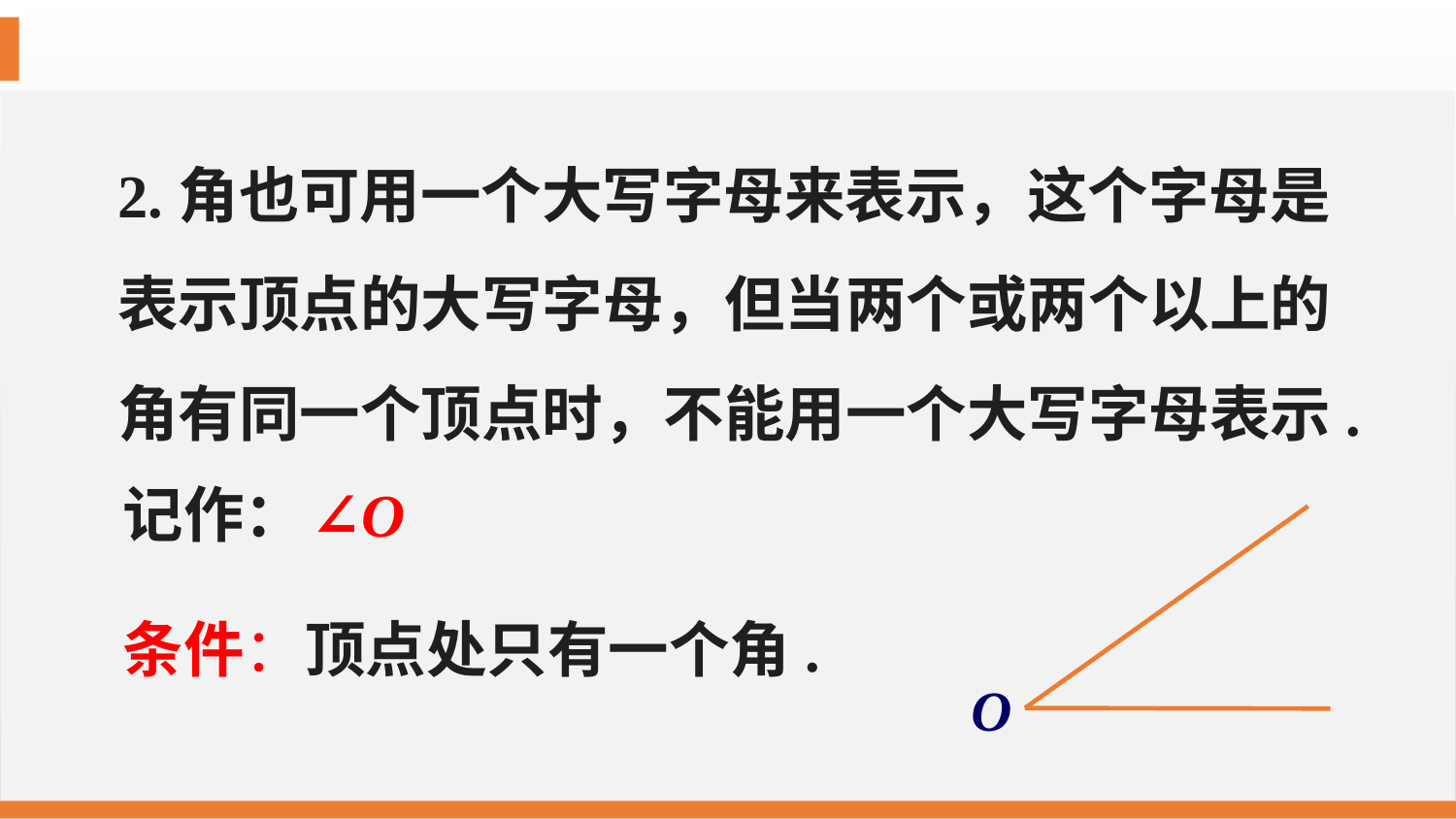

2.角也可用一个大写字母来表示，这个字母是表示顶点的大写字母，但当两个或两个以上的角有同一个顶点时，不能用一个大写字母表示.

O
记作：
∠O
条件：顶点处只有一个角.